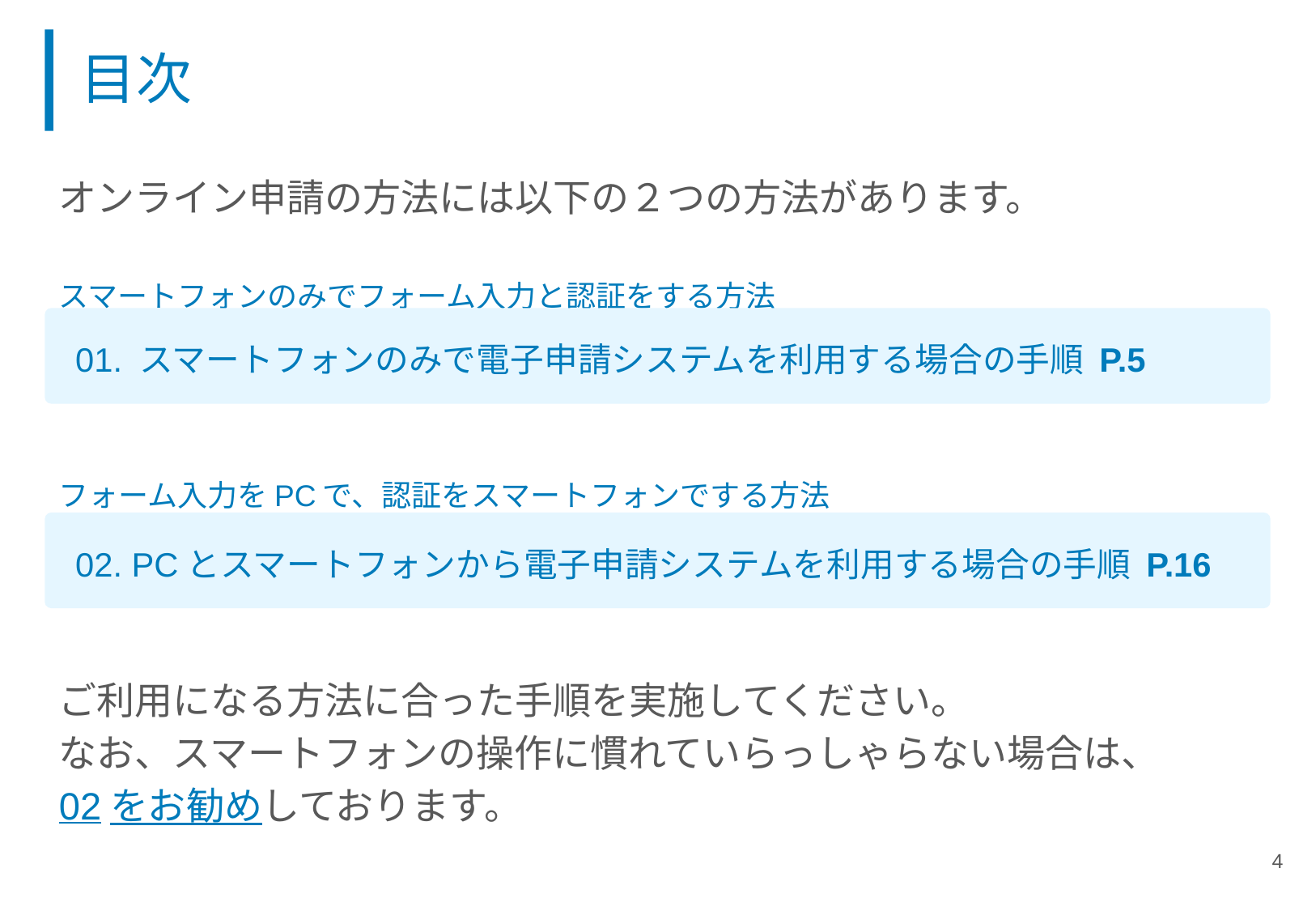

# 目次
オンライン申請の方法には以下の２つの方法があります。

スマートフォンのみでフォーム入力と認証をする方法

フォーム入力をPCで、認証をスマートフォンでする方法

ご利用になる方法に合った手順を実施してください。
なお、スマートフォンの操作に慣れていらっしゃらない場合は、
02をお勧めしております。
01. スマートフォンのみで電子申請システムを利用する場合の手順 P.5
02. PCとスマートフォンから電子申請システムを利用する場合の手順 P.16
4